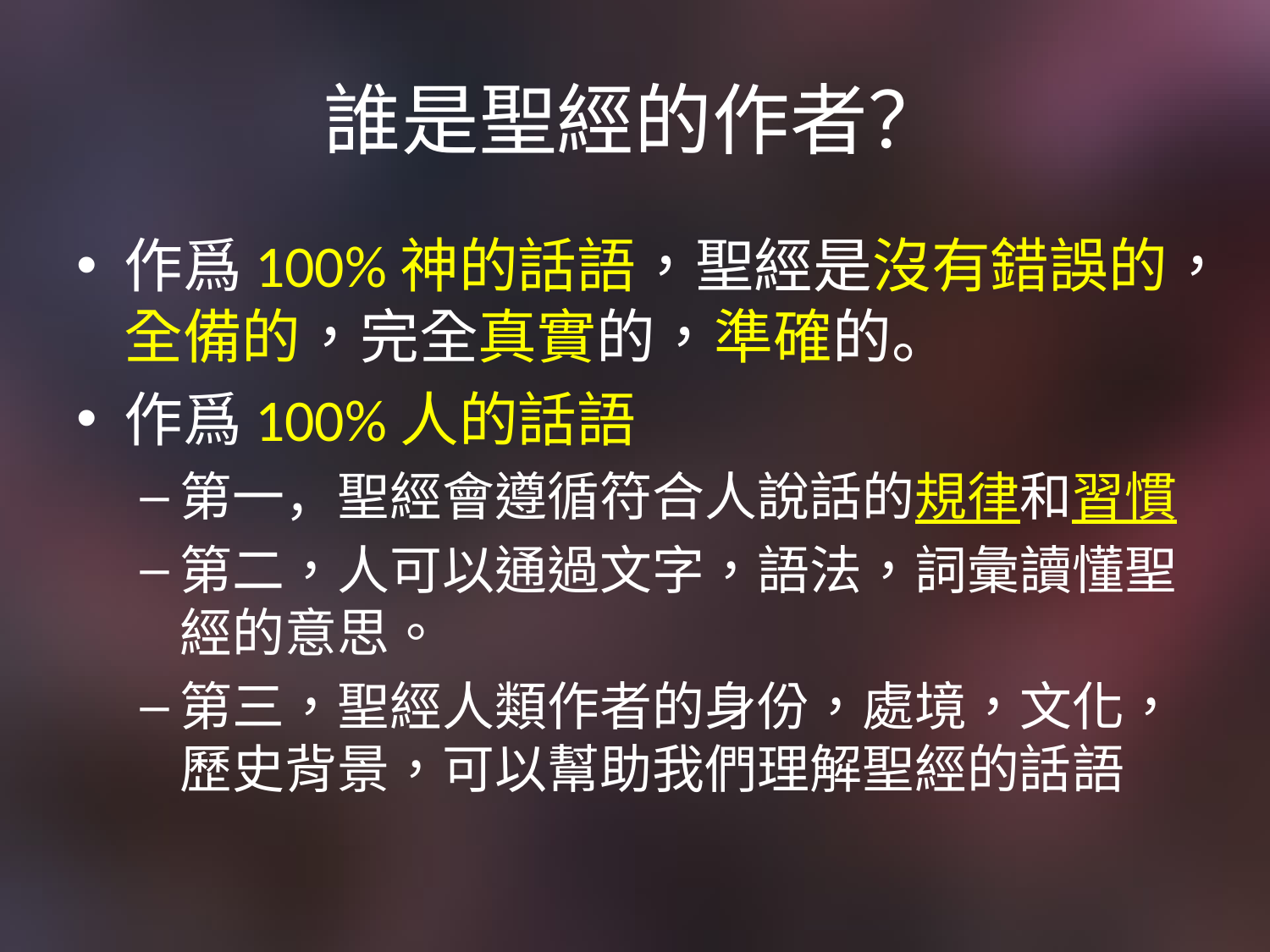

# 誰是聖經的作者？
作爲100%神的話語，聖經是沒有錯誤的，全備的，完全真實的，準確的。
作爲100%人的話語
第一，聖經會遵循符合人說話的規律和習慣
第二，人可以通過文字，語法，詞彙讀懂聖經的意思。
第三，聖經人類作者的身份，處境，文化，歷史背景，可以幫助我們理解聖經的話語